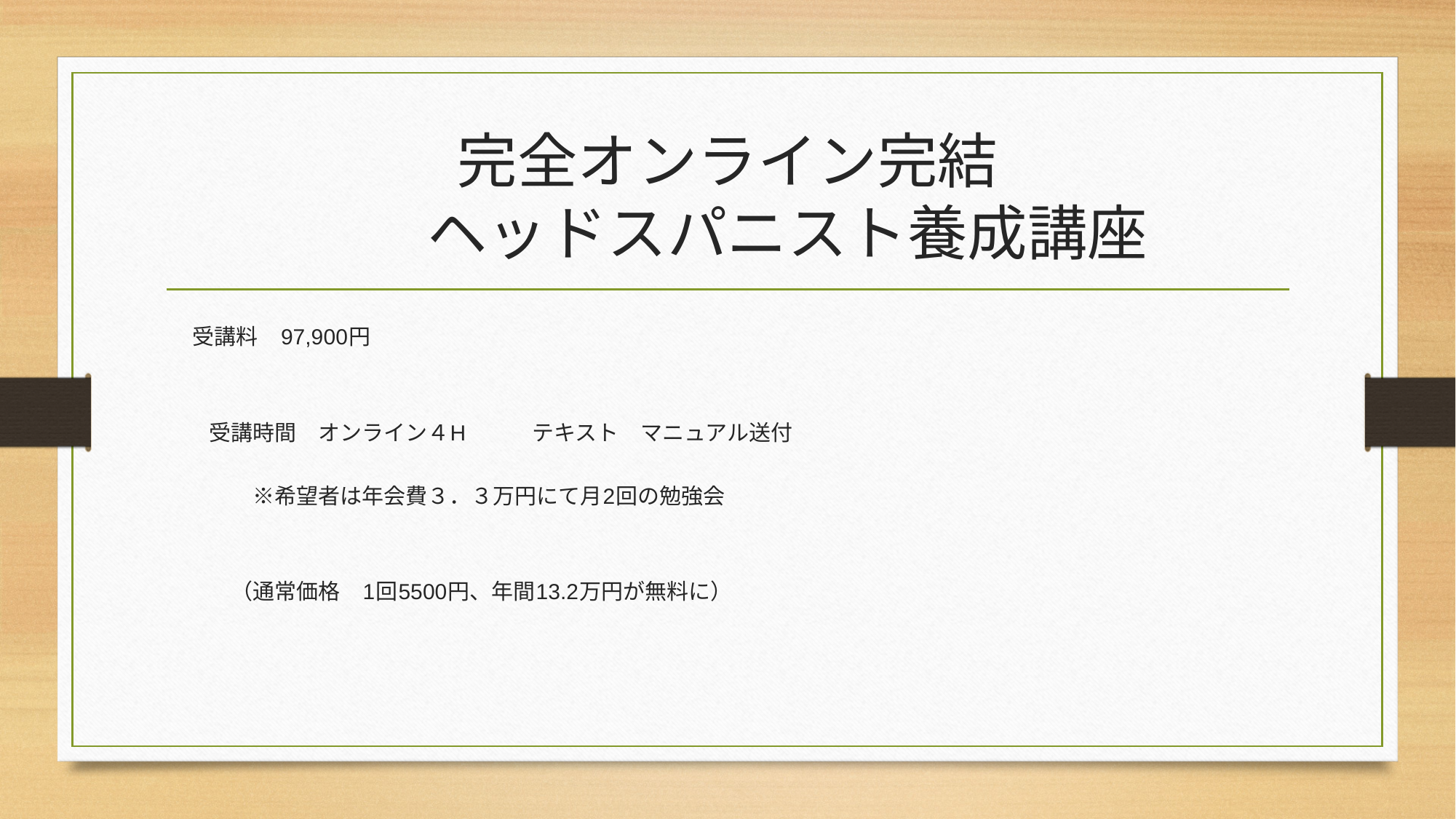

# 完全オンライン完結 　　ヘッドスパニスト養成講座

　　受講料　97,900円

　　受講時間　オンライン４H　　　テキスト　マニュアル送付

　　　　※希望者は年会費３．３万円にて月2回の勉強会

　　　（通常価格　1回5500円、年間13.2万円が無料に）